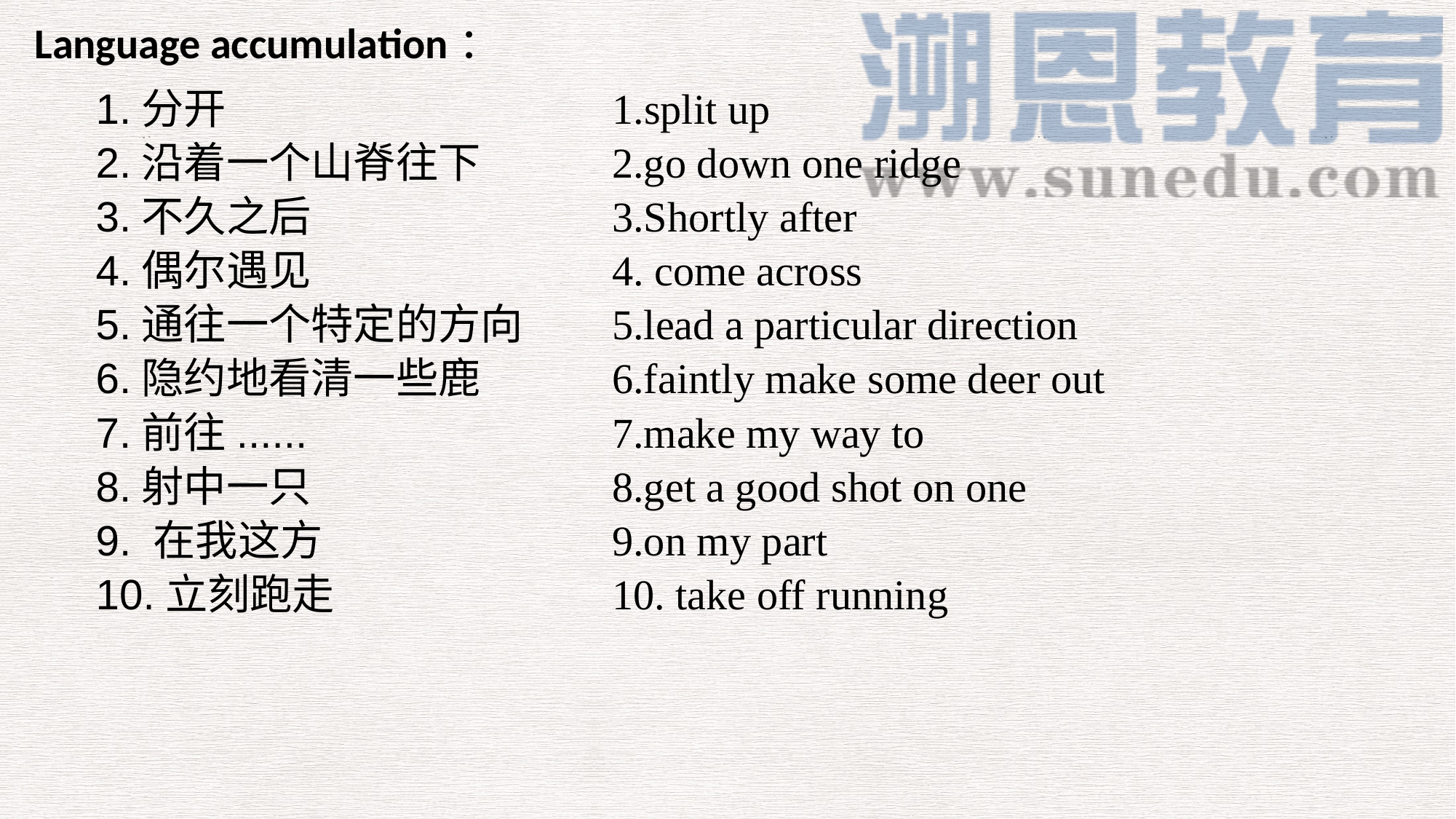

Language accumulation：
1.分开
2.沿着一个山脊往下
3.不久之后
4.偶尔遇见
5.通往一个特定的方向
6.隐约地看清一些鹿
7.前往......
8.射中一只
9. 在我这方
10.立刻跑走
1.split up
2.go down one ridge
3.Shortly after
4. come across
5.lead a particular direction
6.faintly make some deer out
7.make my way to
8.get a good shot on one
9.on my part
10. take off running